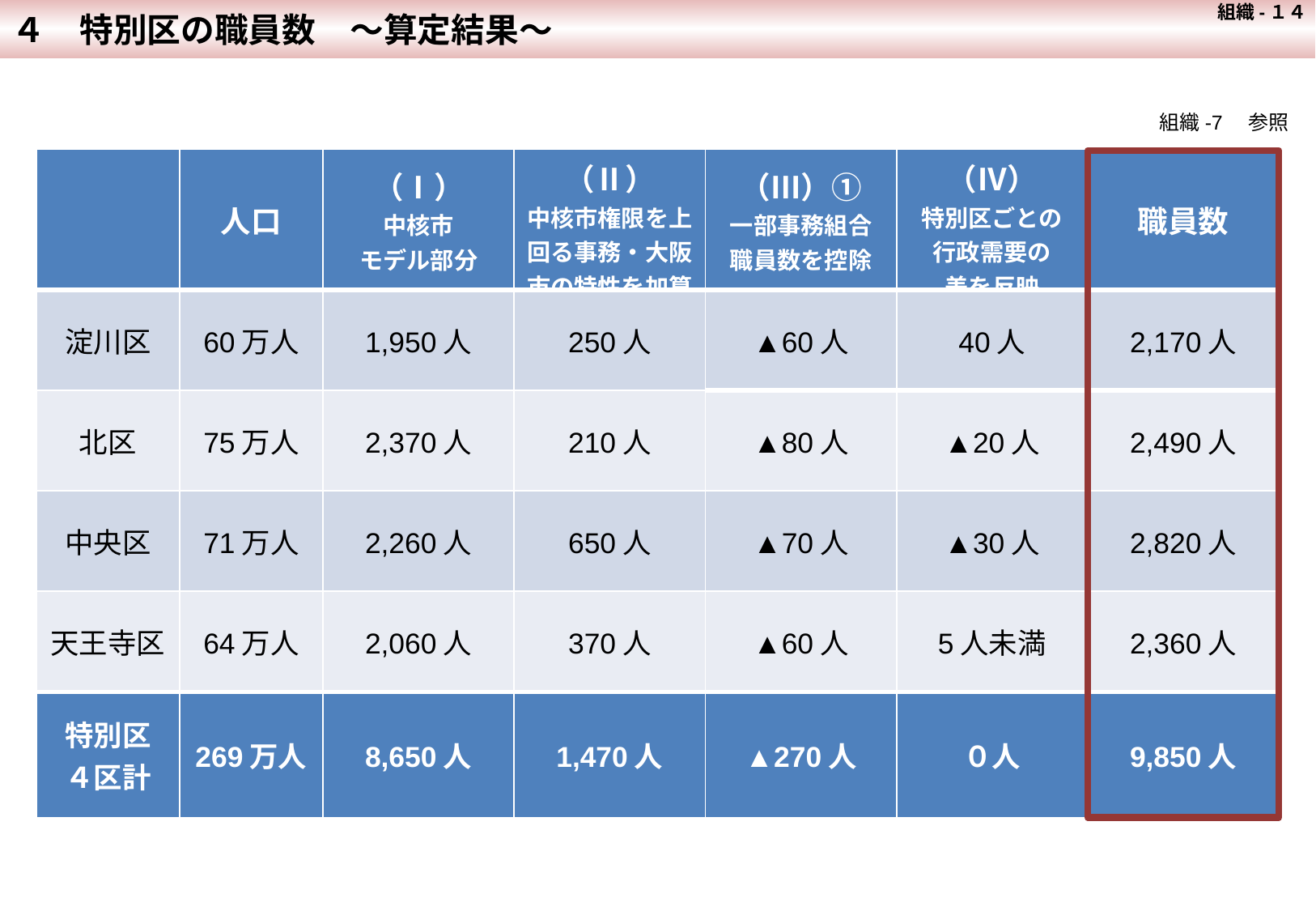

組織-１４
４　特別区の職員数　～算定結果～
組織-7　参照
|  | 人口 | （Ⅰ） 中核市 モデル部分 | （Ⅱ） 中核市権限を上回る事務・大阪市の特性を加算 | （Ⅲ）① 一部事務組合 職員数を控除 | （Ⅳ） 特別区ごとの 行政需要の 差を反映 | 職員数 |
| --- | --- | --- | --- | --- | --- | --- |
| 淀川区 | 60万人 | 1,950人 | 250人 | ▲60人 | 40人 | 2,170人 |
| 北区 | 75万人 | 2,370人 | 210人 | ▲80人 | ▲20人 | 2,490人 |
| 中央区 | 71万人 | 2,260人 | 650人 | ▲70人 | ▲30人 | 2,820人 |
| 天王寺区 | 64万人 | 2,060人 | 370人 | ▲60人 | 5人未満 | 2,360人 |
| 特別区 ４区計 | 269万人 | 8,650人 | 1,470人 | ▲270人 | ０人 | 9,850人 |